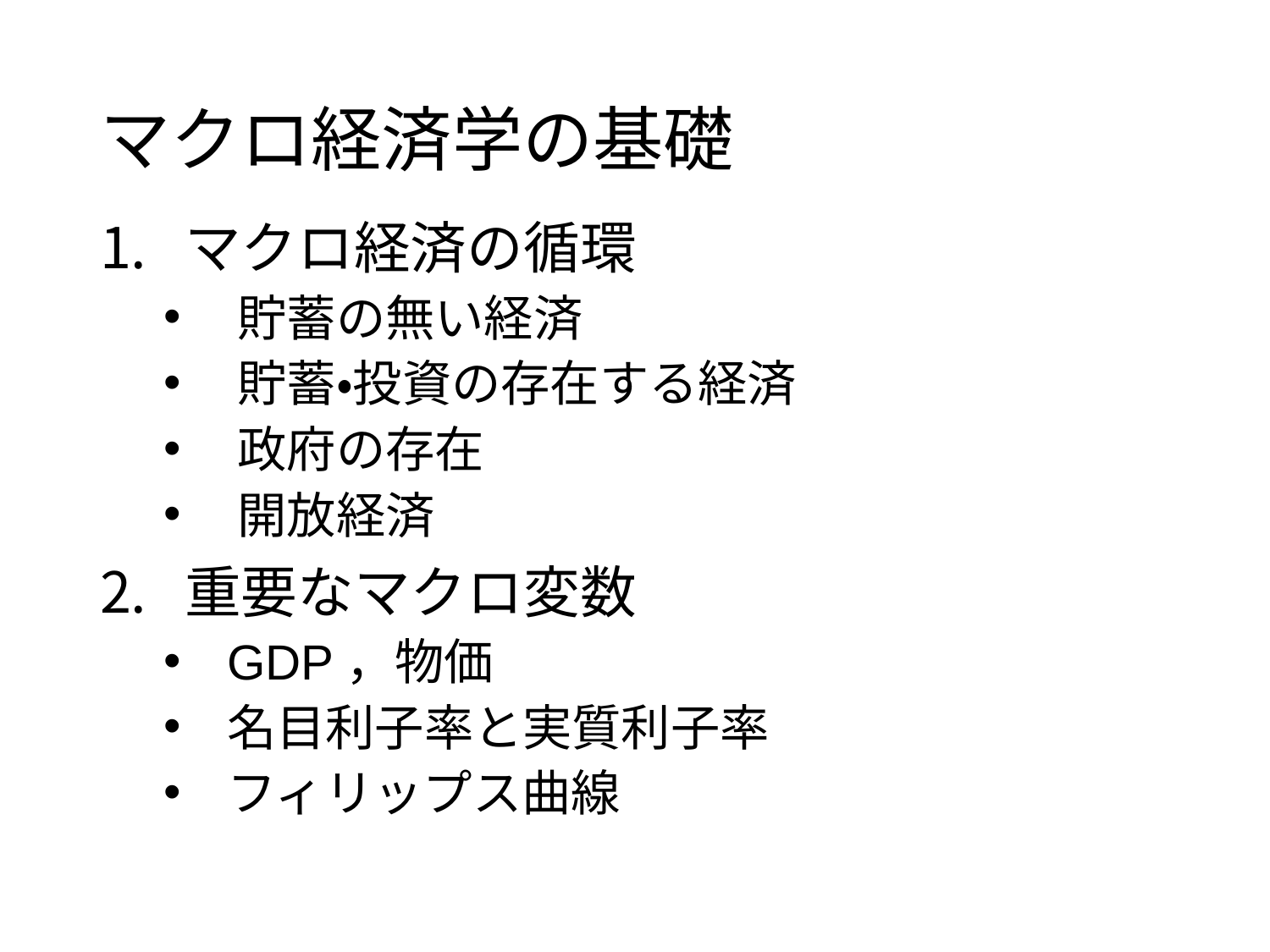

# マクロ経済学の基礎
マクロ経済の循環
貯蓄の無い経済
貯蓄・投資の存在する経済
政府の存在
開放経済
重要なマクロ変数
GDP，物価
名目利子率と実質利子率
フィリップス曲線